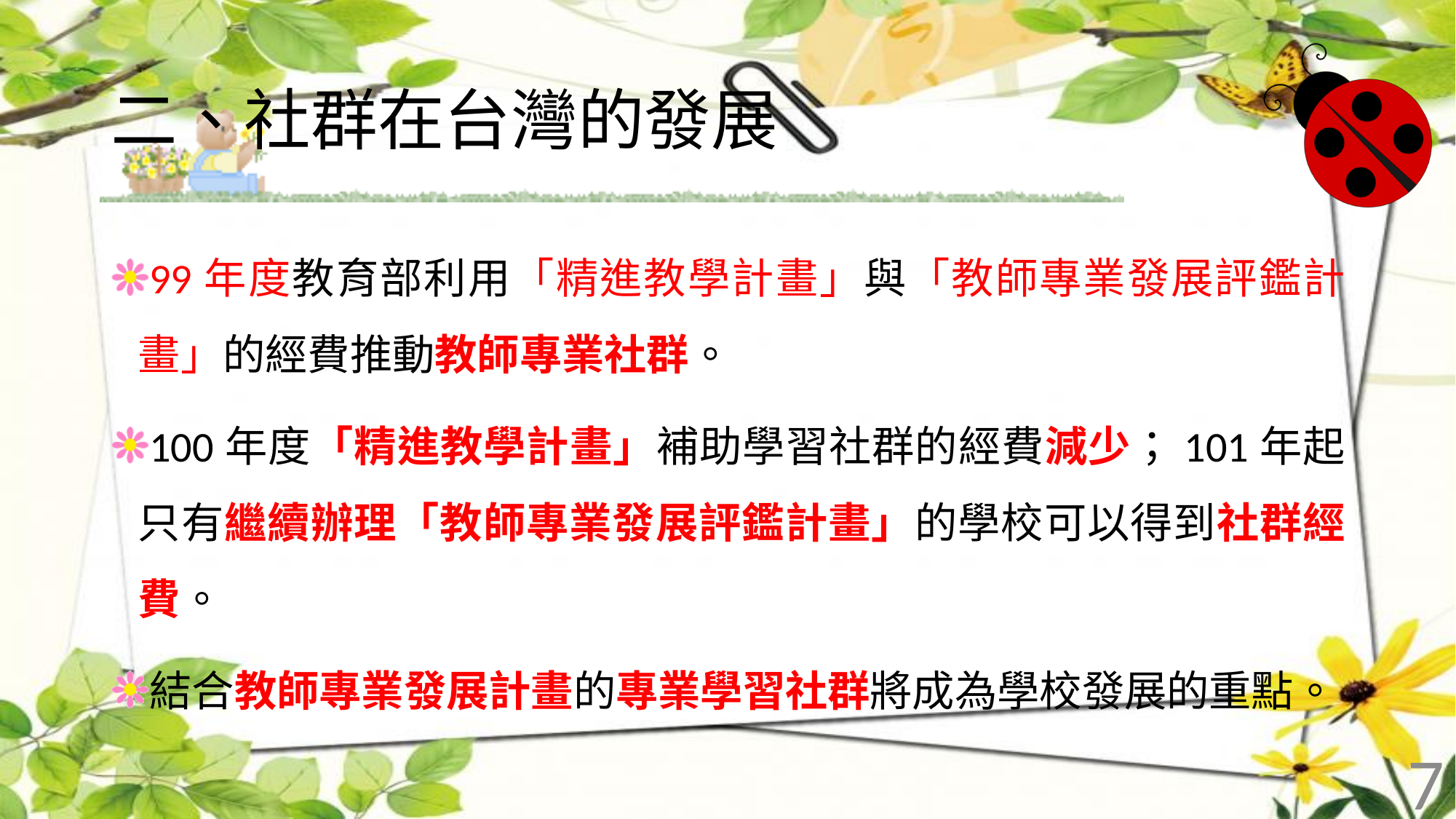

# 二、社群在台灣的發展
99年度教育部利用「精進教學計畫」與「教師專業發展評鑑計畫」的經費推動教師專業社群。
100年度「精進教學計畫」補助學習社群的經費減少；101年起只有繼續辦理「教師專業發展評鑑計畫」的學校可以得到社群經費。
結合教師專業發展計畫的專業學習社群將成為學校發展的重點。

7